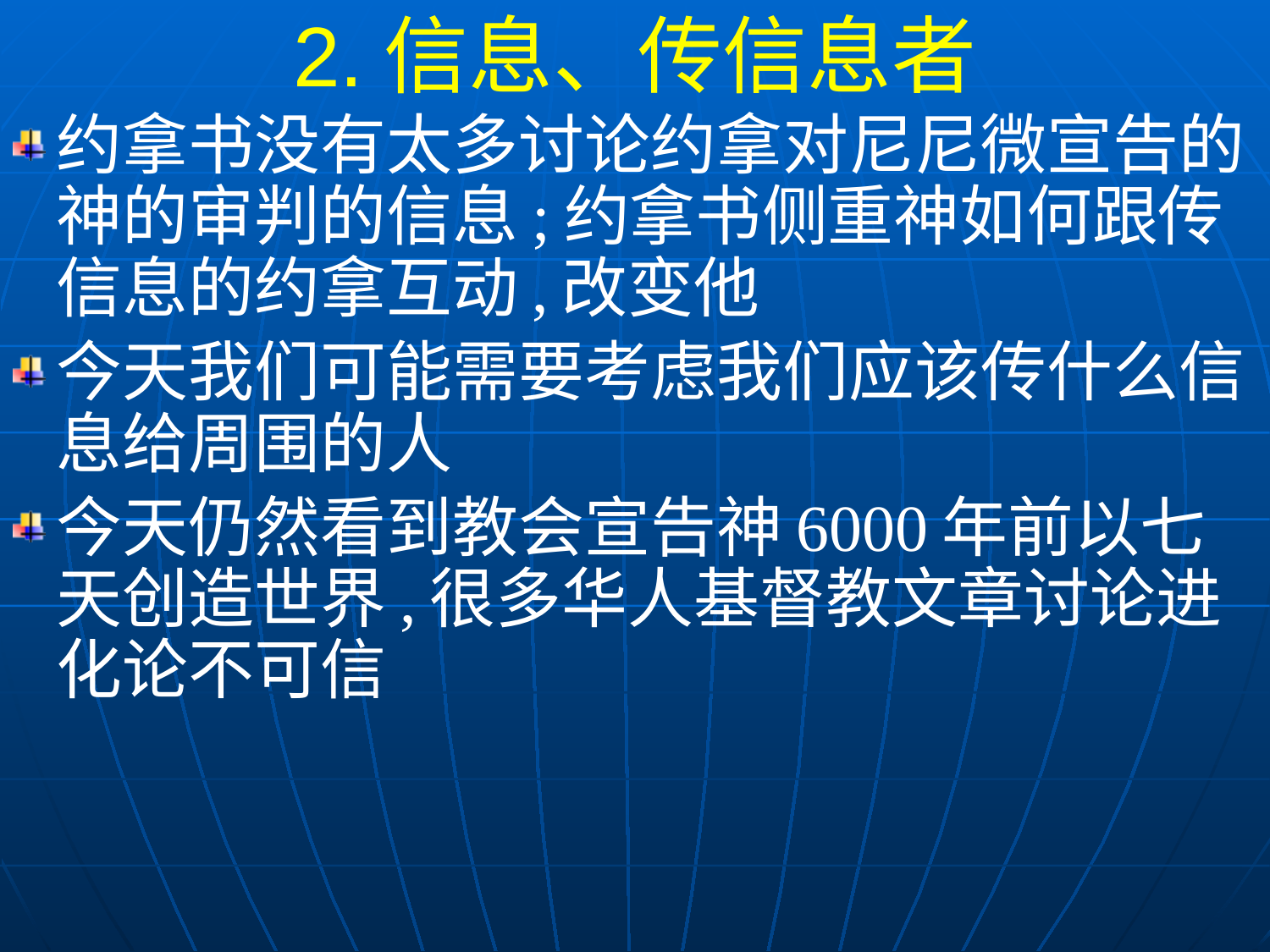

2.信息、传信息者
约拿书没有太多讨论约拿对尼尼微宣告的神的审判的信息;约拿书侧重神如何跟传信息的约拿互动,改变他
今天我们可能需要考虑我们应该传什么信息给周围的人
今天仍然看到教会宣告神6000年前以七天创造世界,很多华人基督教文章讨论进化论不可信
假如你的小孩读生命科学,他们会知道你和我有3%尼安德特人Neanderthal的基因;他可能接受你忽略大自然启示的信仰吗?